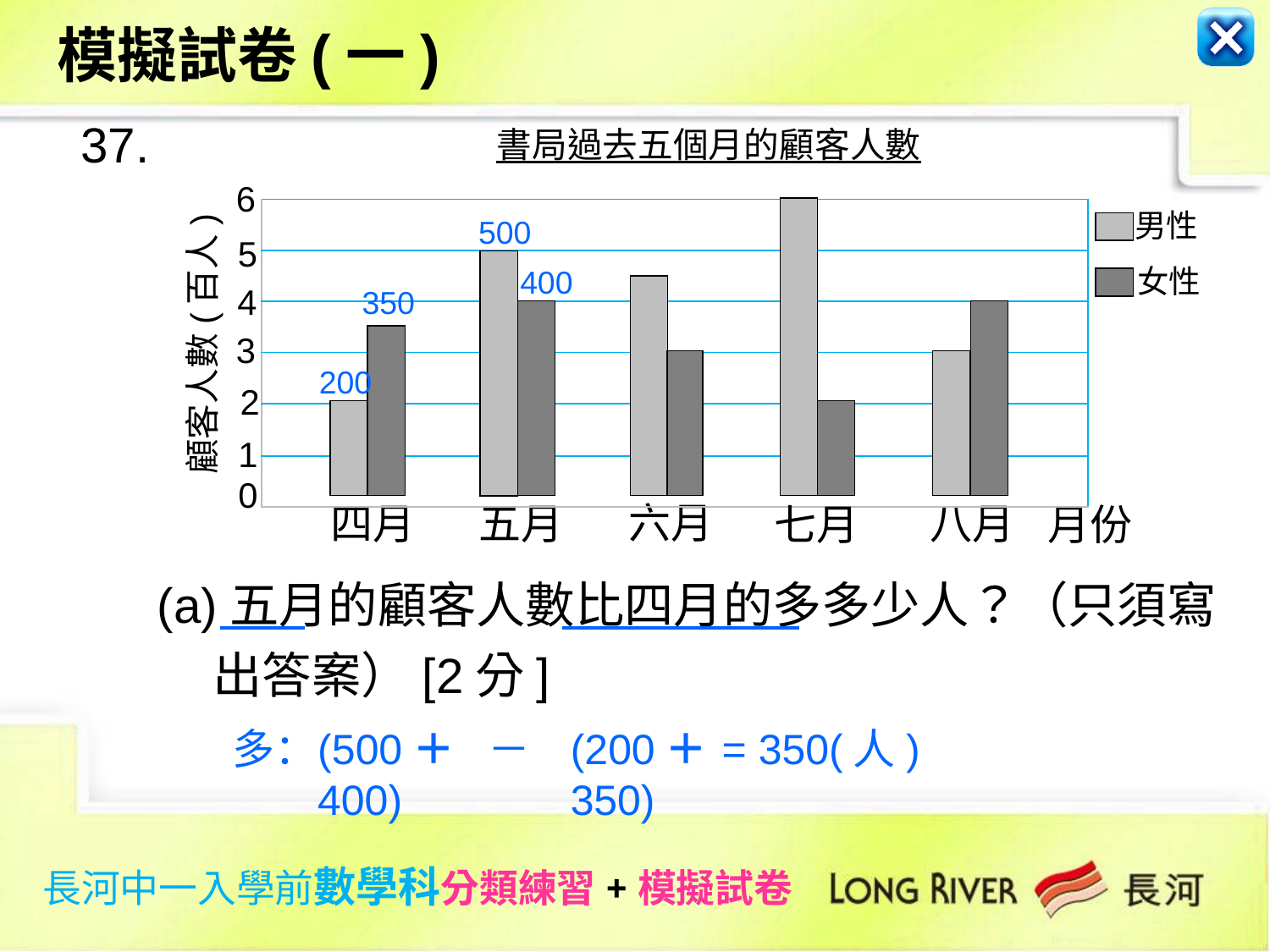

模擬試卷(一)
書局過去五個月的顧客人數

6

|  |
| --- |
|  |
|  |
|  |
|  |
|  |
男性

女性

500
5

400
4

350

顧客人數(百人)
3

200
2
1
0
六月
四月
五月
八月
月份
七月
(a)五月的顧客人數比四月的多多少人？（只須寫
    出答案）[2分]
多：                  －                   = 350(人)
(500＋400)
(200＋350)